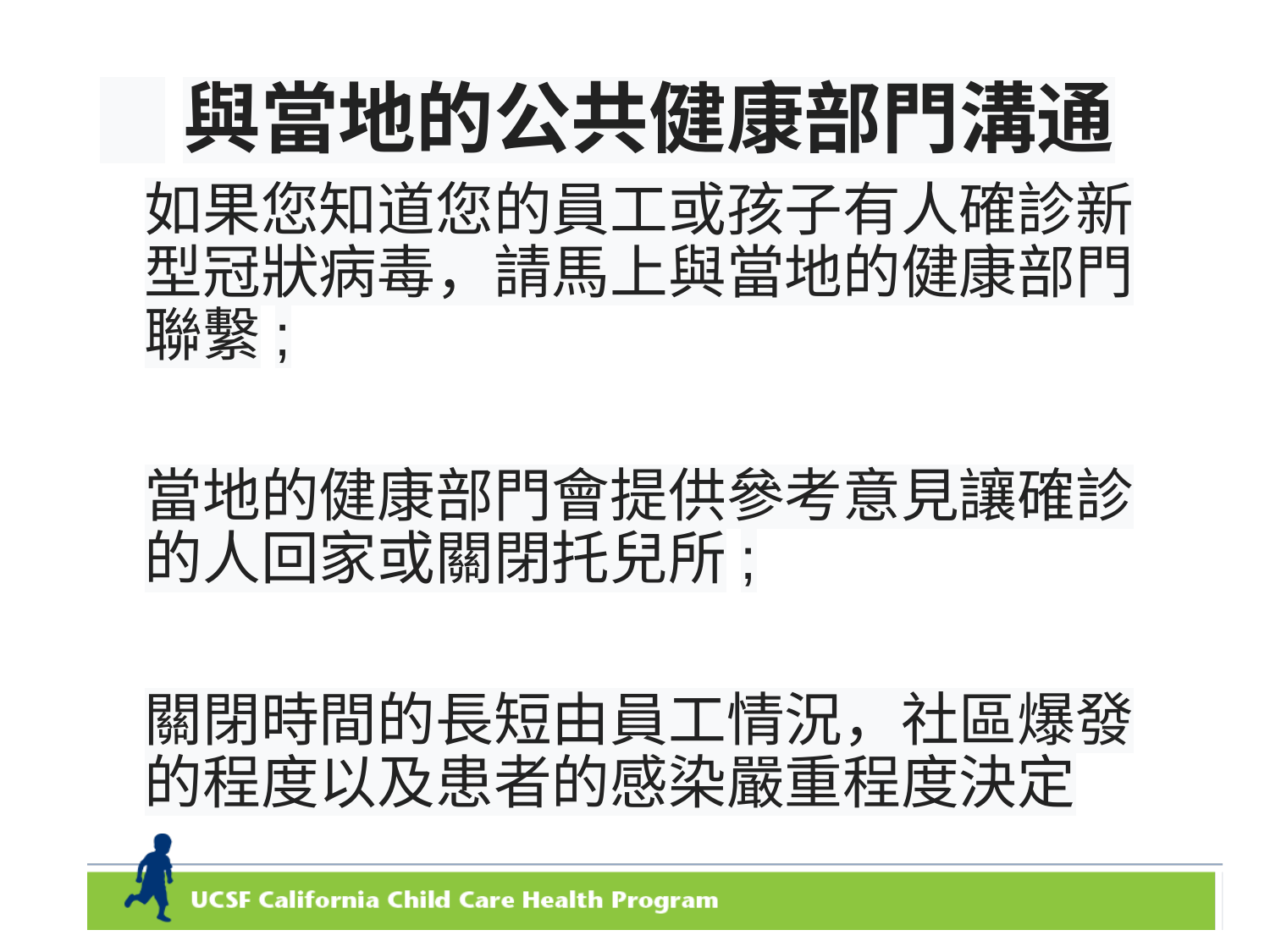

# 與當地的公共健康部門溝通

如果您知道您的員工或孩子有人確診新型冠狀病毒，請馬上與當地的健康部門聯繫;

當地的健康部門會提供參考意見讓確診的人回家或關閉托兒所;

關閉時間的長短由員工情況，社區爆發的程度以及患者的感染嚴重程度決定